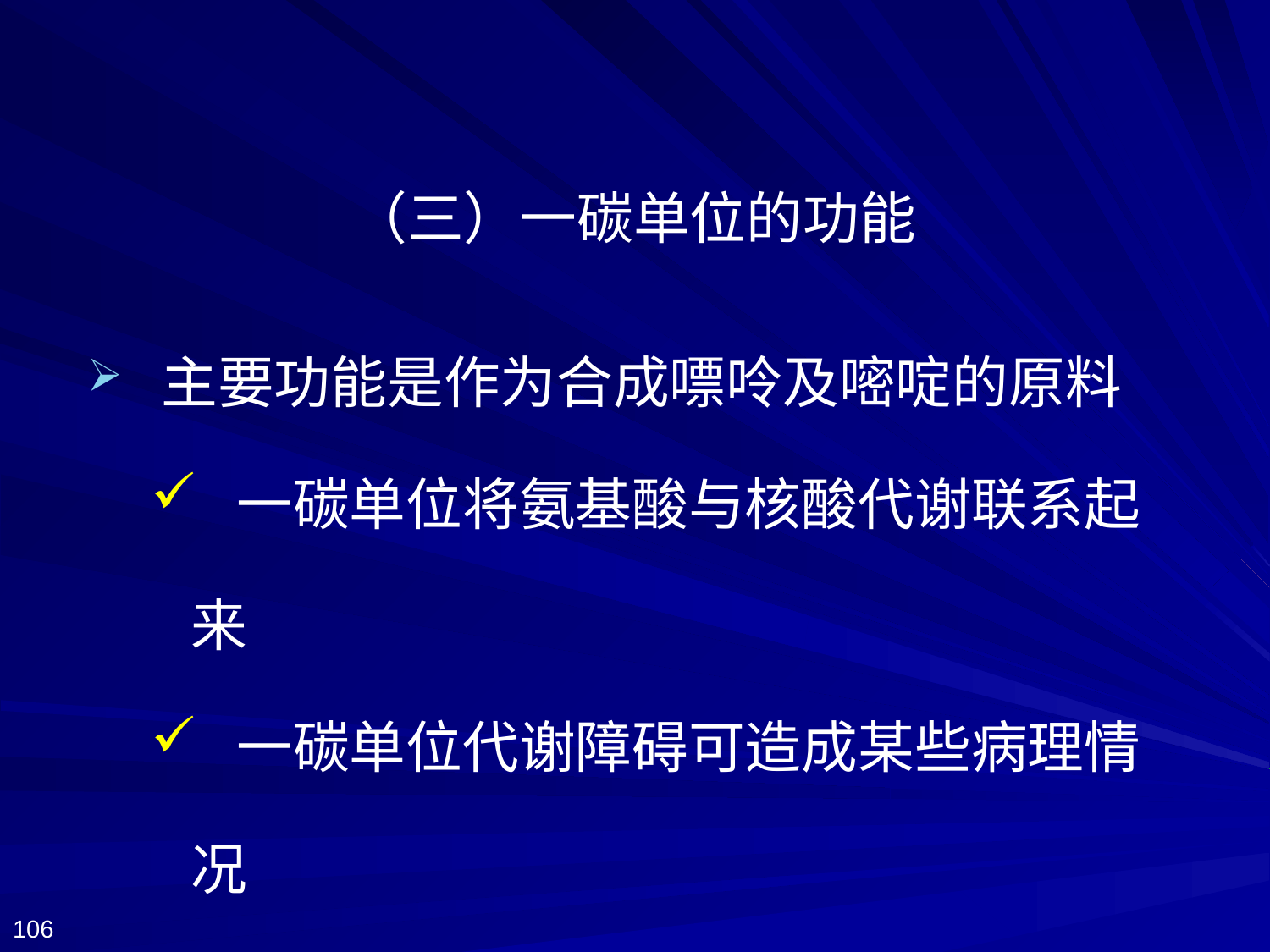

# （三）一碳单位的功能
 主要功能是作为合成嘌呤及嘧啶的原料
  一碳单位将氨基酸与核酸代谢联系起来
  一碳单位代谢障碍可造成某些病理情况
106